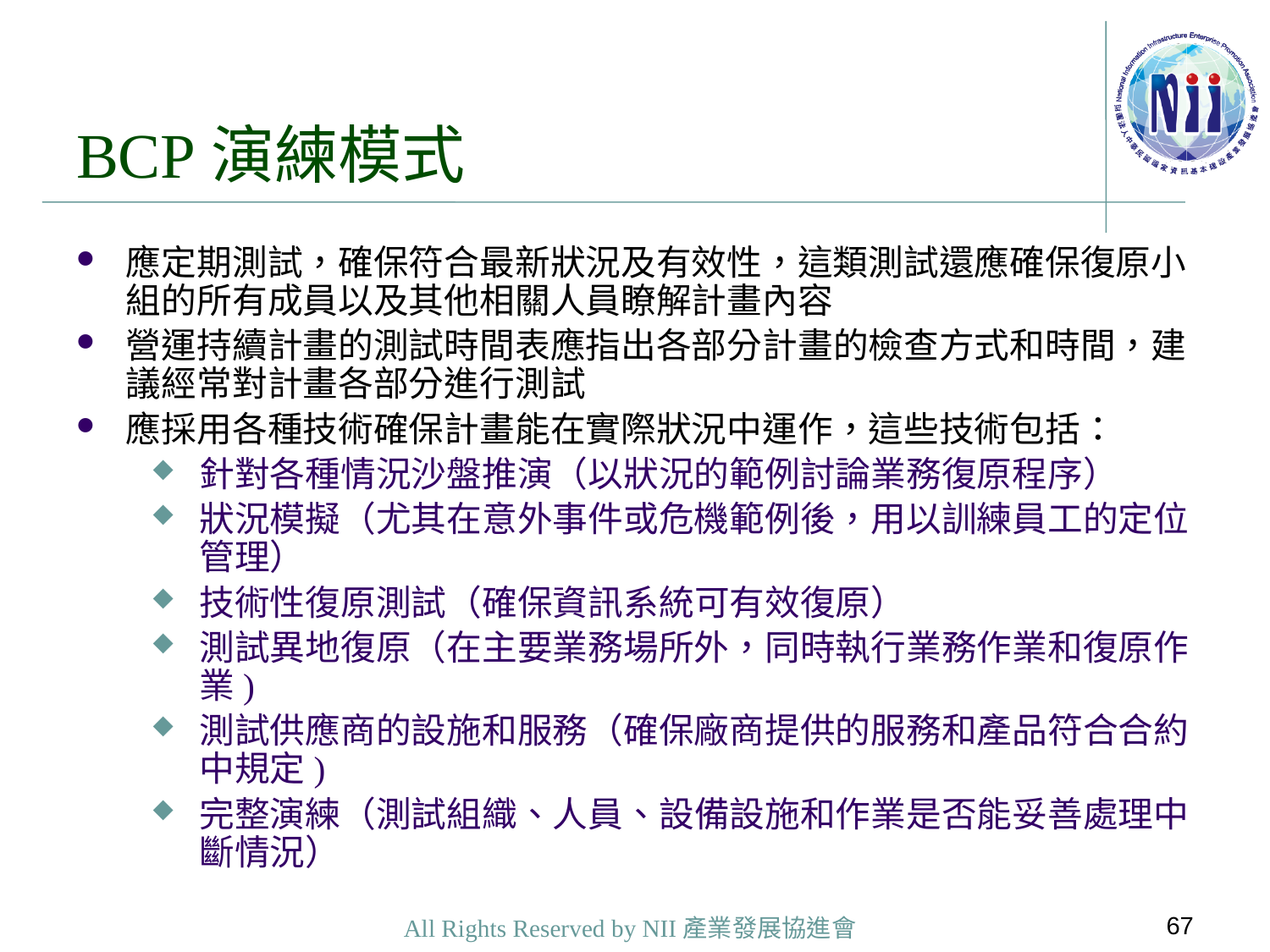

# BCP演練模式
應定期測試，確保符合最新狀況及有效性，這類測試還應確保復原小組的所有成員以及其他相關人員瞭解計畫內容
營運持續計畫的測試時間表應指出各部分計畫的檢查方式和時間，建議經常對計畫各部分進行測試
應採用各種技術確保計畫能在實際狀況中運作，這些技術包括：
針對各種情況沙盤推演（以狀況的範例討論業務復原程序）
狀況模擬（尤其在意外事件或危機範例後，用以訓練員工的定位管理）
技術性復原測試（確保資訊系統可有效復原）
測試異地復原（在主要業務場所外，同時執行業務作業和復原作業)
測試供應商的設施和服務（確保廠商提供的服務和產品符合合約中規定)
完整演練（測試組織、人員、設備設施和作業是否能妥善處理中斷情況）
67
All Rights Reserved by NII產業發展協進會